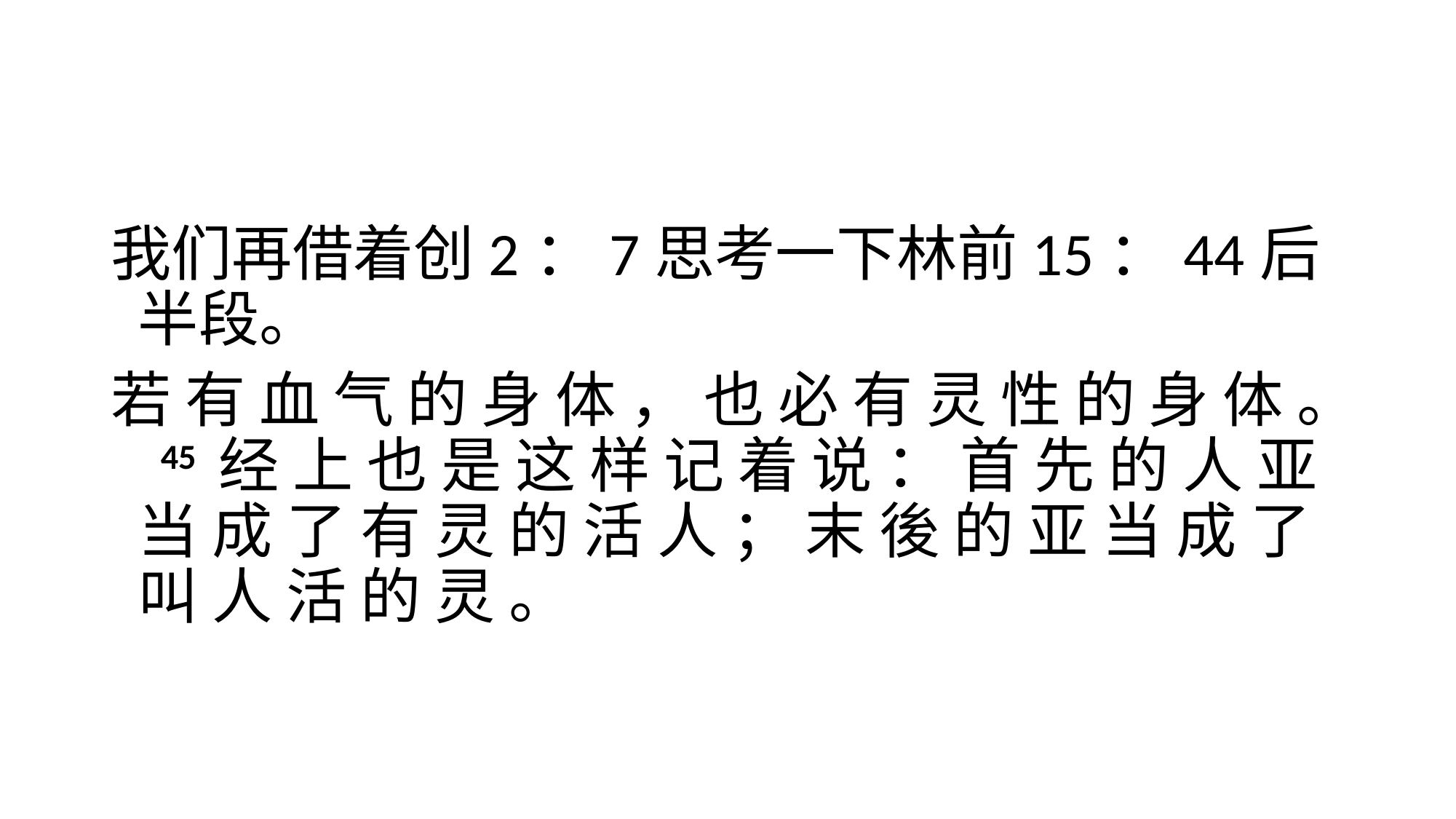

#
我们再借着创2：7思考一下林前15：44后半段。
若 有 血 气 的 身 体 ， 也 必 有 灵 性 的 身 体 。 45 经 上 也 是 这 样 记 着 说 ： 首 先 的 人 亚 当 成 了 有 灵 的 活 人 ； 末 後 的 亚 当 成 了 叫 人 活 的 灵 。